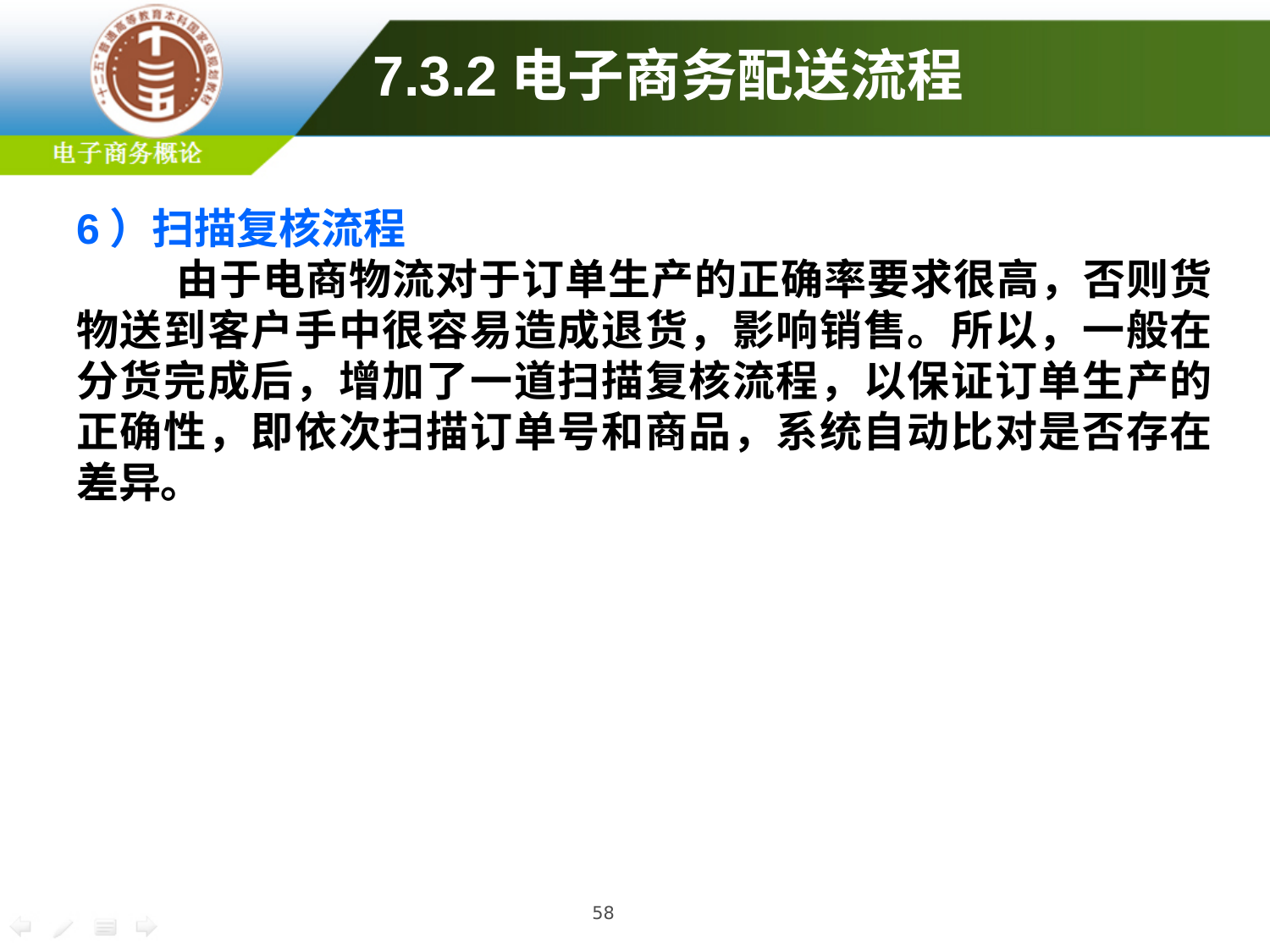

# 7.3.2电子商务配送流程
6）扫描复核流程
由于电商物流对于订单生产的正确率要求很高，否则货物送到客户手中很容易造成退货，影响销售。所以，一般在分货完成后，增加了一道扫描复核流程，以保证订单生产的正确性，即依次扫描订单号和商品，系统自动比对是否存在差异。
58